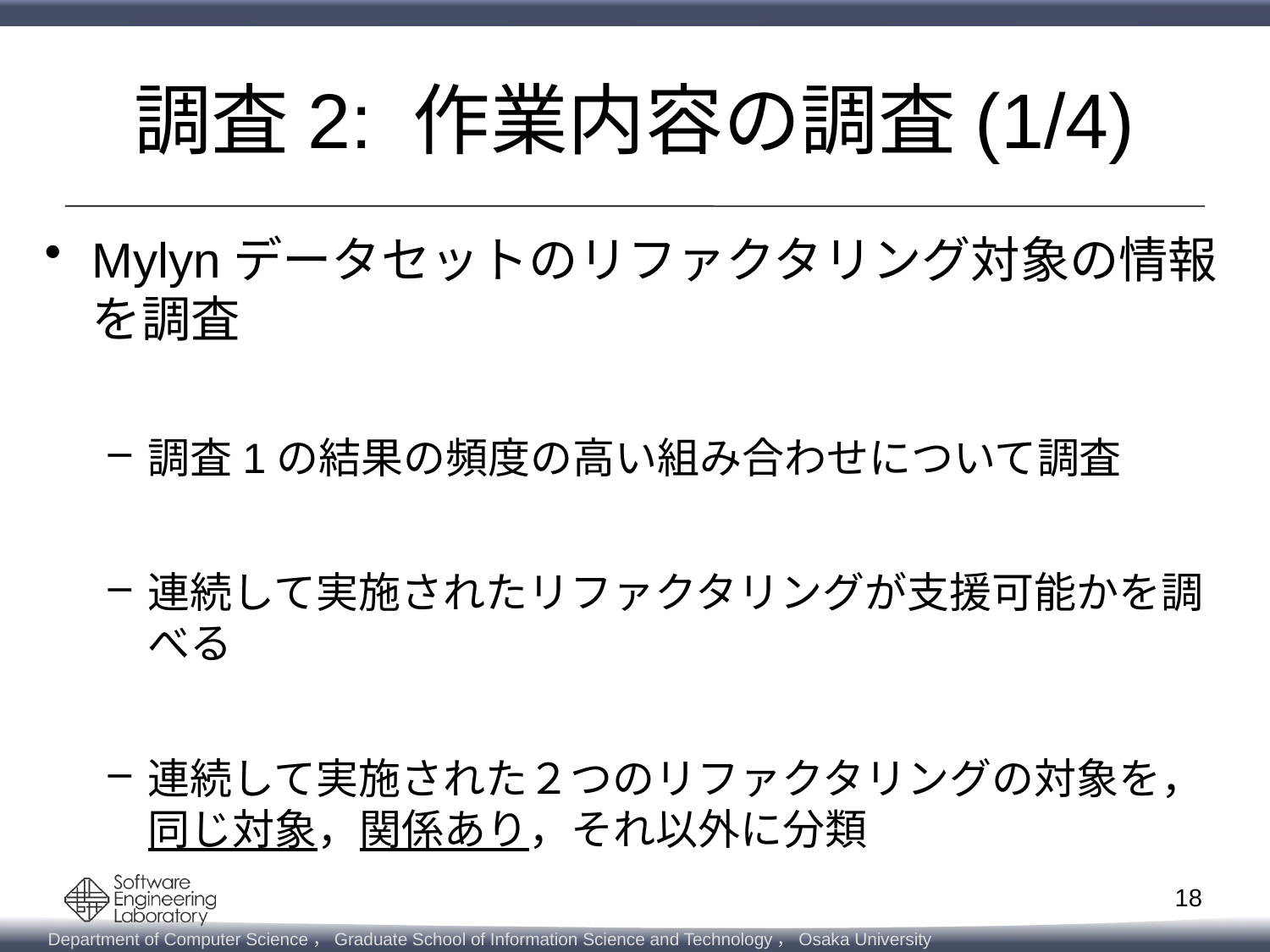

# 調査2: 作業内容の調査(1/4)
Mylynデータセットのリファクタリング対象の情報を調査

調査1の結果の頻度の高い組み合わせについて調査

連続して実施されたリファクタリングが支援可能かを調べる

連続して実施された２つのリファクタリングの対象を，同じ対象，関係あり，それ以外に分類

18